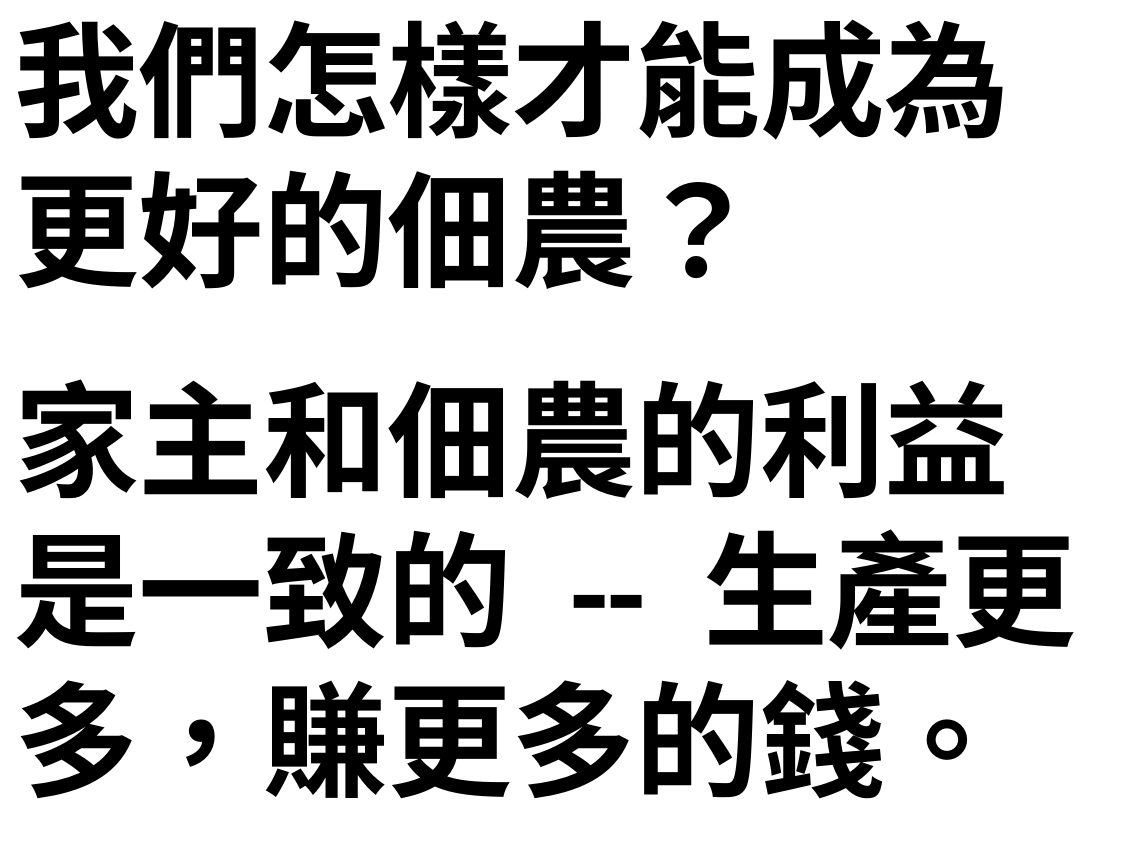

我們怎樣才能成為更好的佃農？

家主和佃農的利益是一致的 -- 生產更多，賺更多的錢。